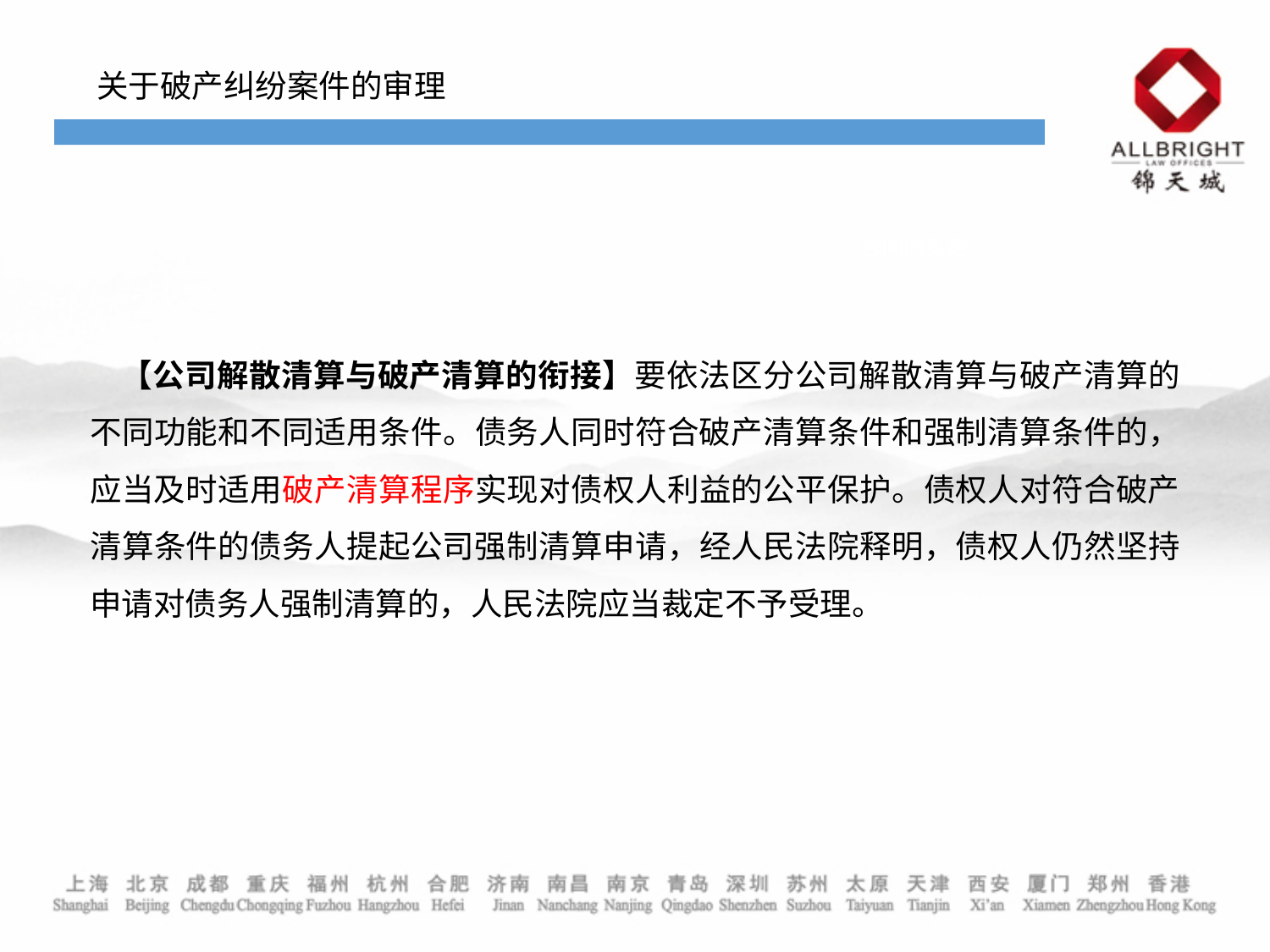

关于破产纠纷案件的审理

合同的变更
   【公司解散清算与破产清算的衔接】要依法区分公司解散清算与破产清算的不同功能和不同适用条件。债务人同时符合破产清算条件和强制清算条件的，应当及时适用破产清算程序实现对债权人利益的公平保护。债权人对符合破产清算条件的债务人提起公司强制清算申请，经人民法院释明，债权人仍然坚持申请对债务人强制清算的，人民法院应当裁定不予受理。
合同法